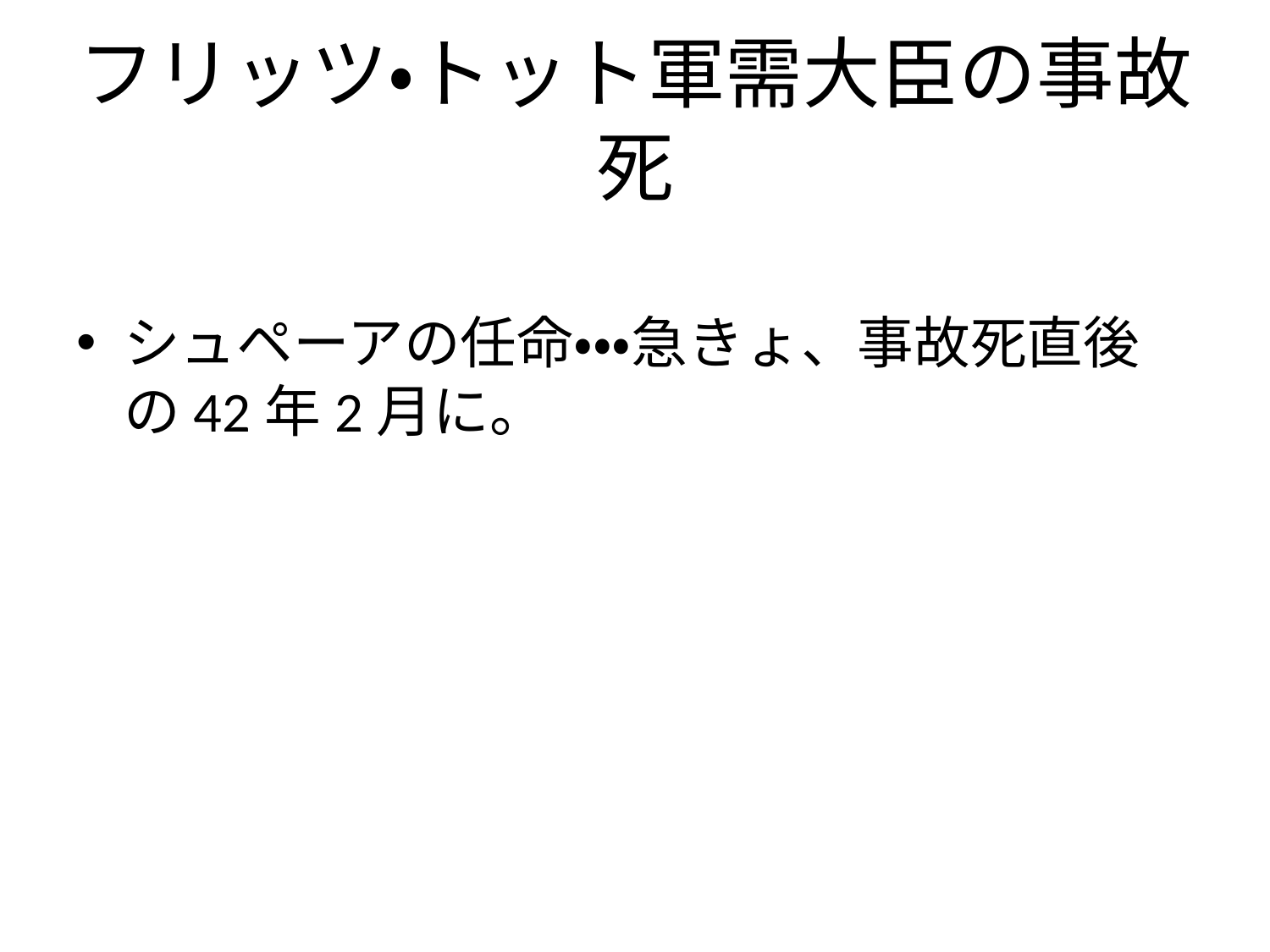

# フリッツ・トット軍需大臣の事故死

シュペーアの任命・・・急きょ、事故死直後の42年2月に。